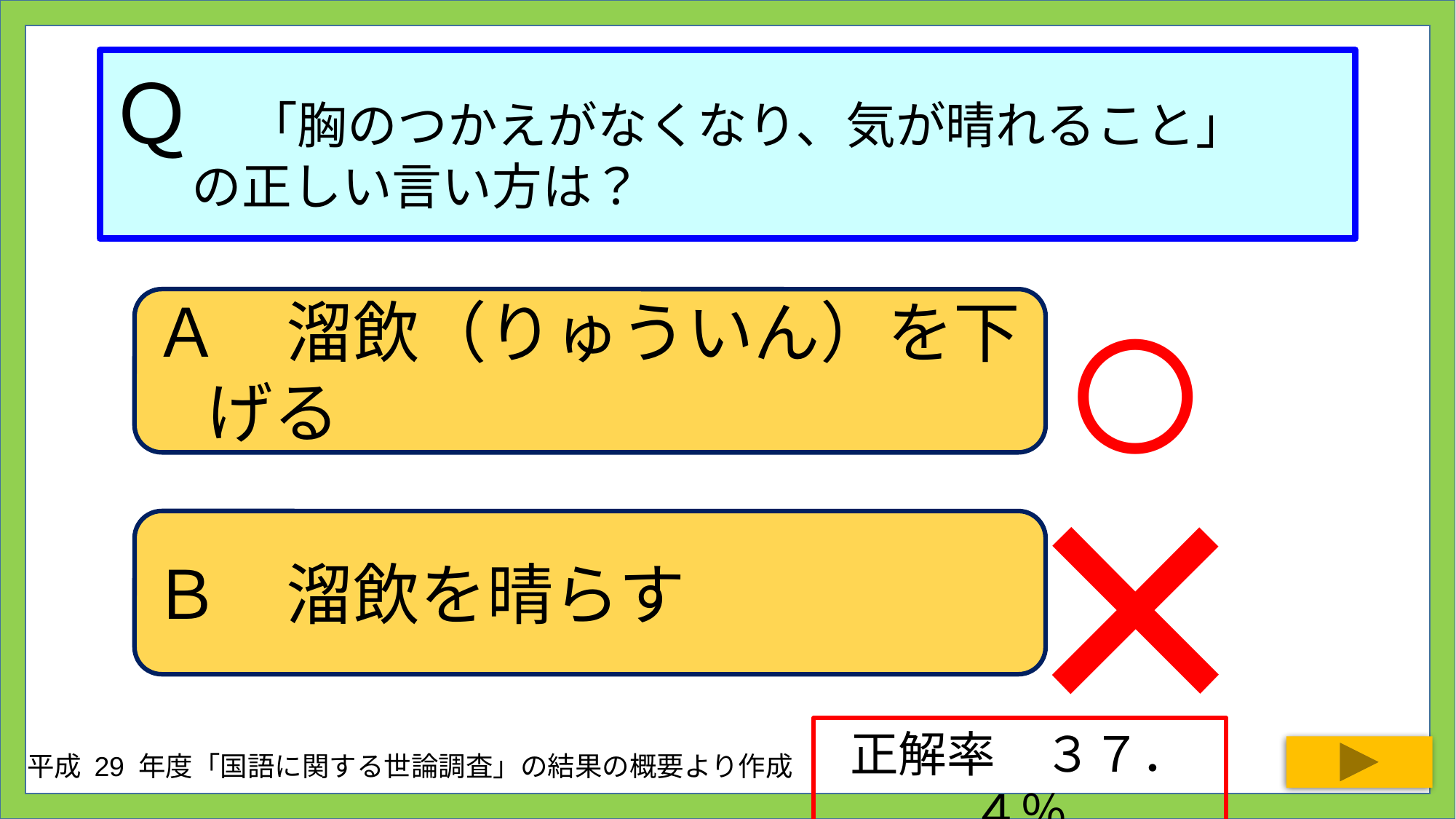

# Ｑ　「胸のつかえがなくなり、気が晴れること」 の正しい言い方は？
○
Ａ　溜飲（りゅういん）を下げる
×
Ｂ　溜飲を晴らす
正解率　３７．４％

平成 29 年度「国語に関する世論調査」の結果の概要より作成